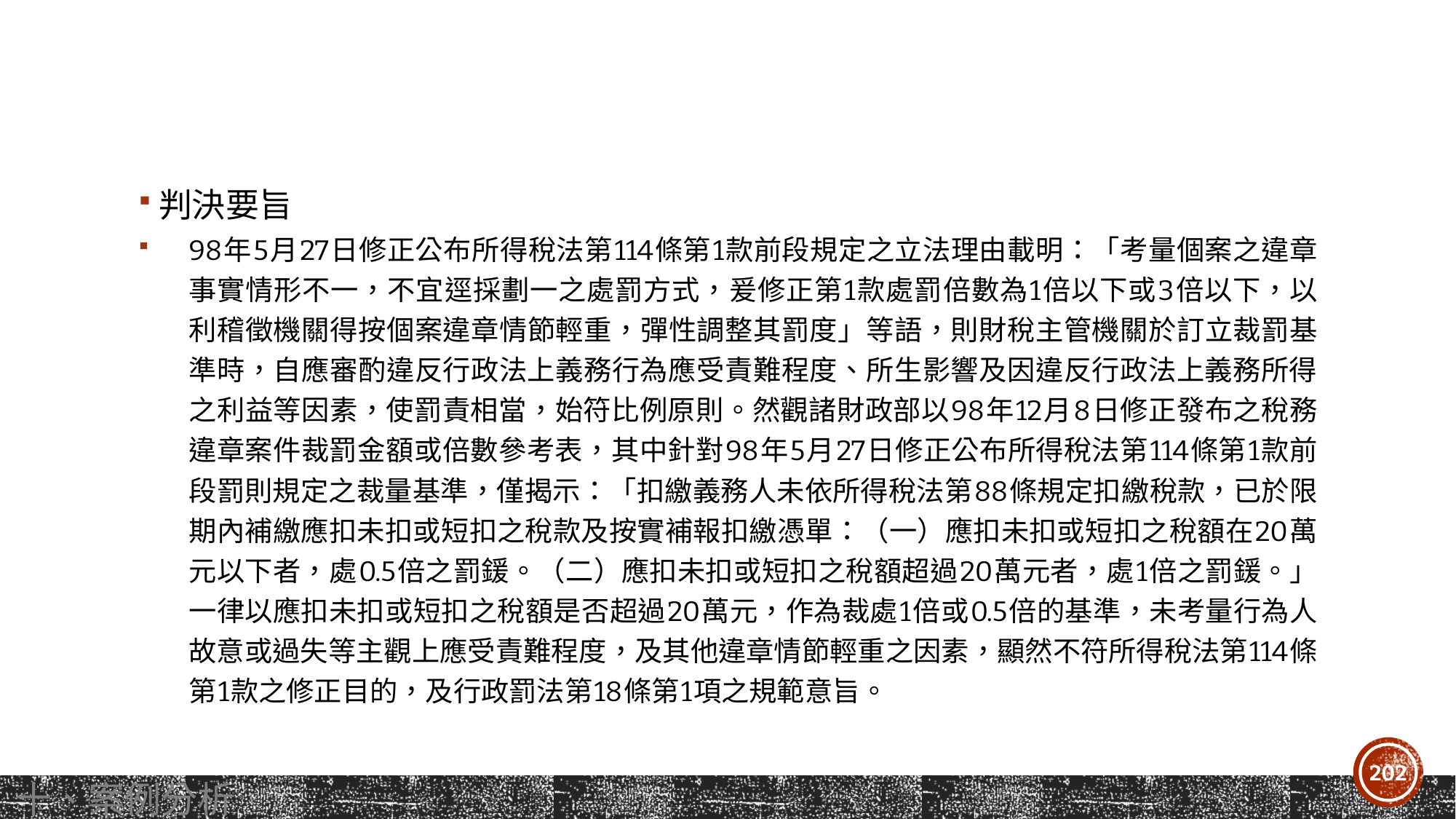

#
判決要旨
98年5月27日修正公布所得稅法第114條第1款前段規定之立法理由載明：「考量個案之違章事實情形不一，不宜逕採劃一之處罰方式，爰修正第1款處罰倍數為1倍以下或3倍以下，以利稽徵機關得按個案違章情節輕重，彈性調整其罰度」等語，則財稅主管機關於訂立裁罰基準時，自應審酌違反行政法上義務行為應受責難程度、所生影響及因違反行政法上義務所得之利益等因素，使罰責相當，始符比例原則。然觀諸財政部以98年12月8日修正發布之稅務違章案件裁罰金額或倍數參考表，其中針對98年5月27日修正公布所得稅法第114條第1款前段罰則規定之裁量基準，僅揭示：「扣繳義務人未依所得稅法第88條規定扣繳稅款，已於限期內補繳應扣未扣或短扣之稅款及按實補報扣繳憑單：（一）應扣未扣或短扣之稅額在20萬元以下者，處0.5倍之罰鍰。（二）應扣未扣或短扣之稅額超過20萬元者，處1倍之罰鍰。」一律以應扣未扣或短扣之稅額是否超過20萬元，作為裁處1倍或0.5倍的基準，未考量行為人故意或過失等主觀上應受責難程度，及其他違章情節輕重之因素，顯然不符所得稅法第114條第1款之修正目的，及行政罰法第18條第1項之規範意旨。

202